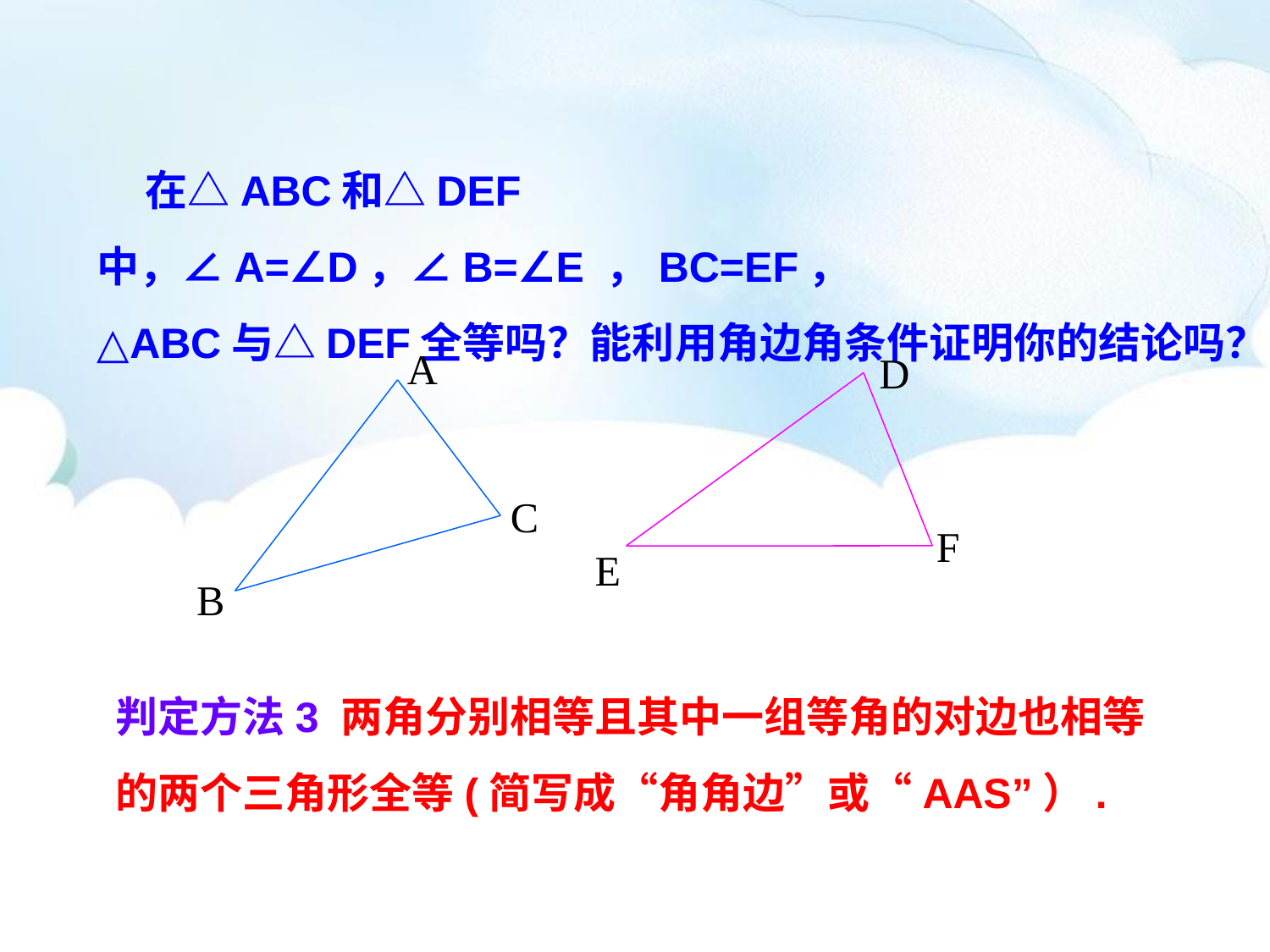

在△ABC和△DEF中，∠A=∠D，∠B=∠E ，BC=EF，
△ABC与△DEF全等吗？能利用角边角条件证明你的结论吗？
A
D

F
E

C
B
判定方法3 两角分别相等且其中一组等角的对边也相等
的两个三角形全等(简写成“角角边”或“AAS”）.